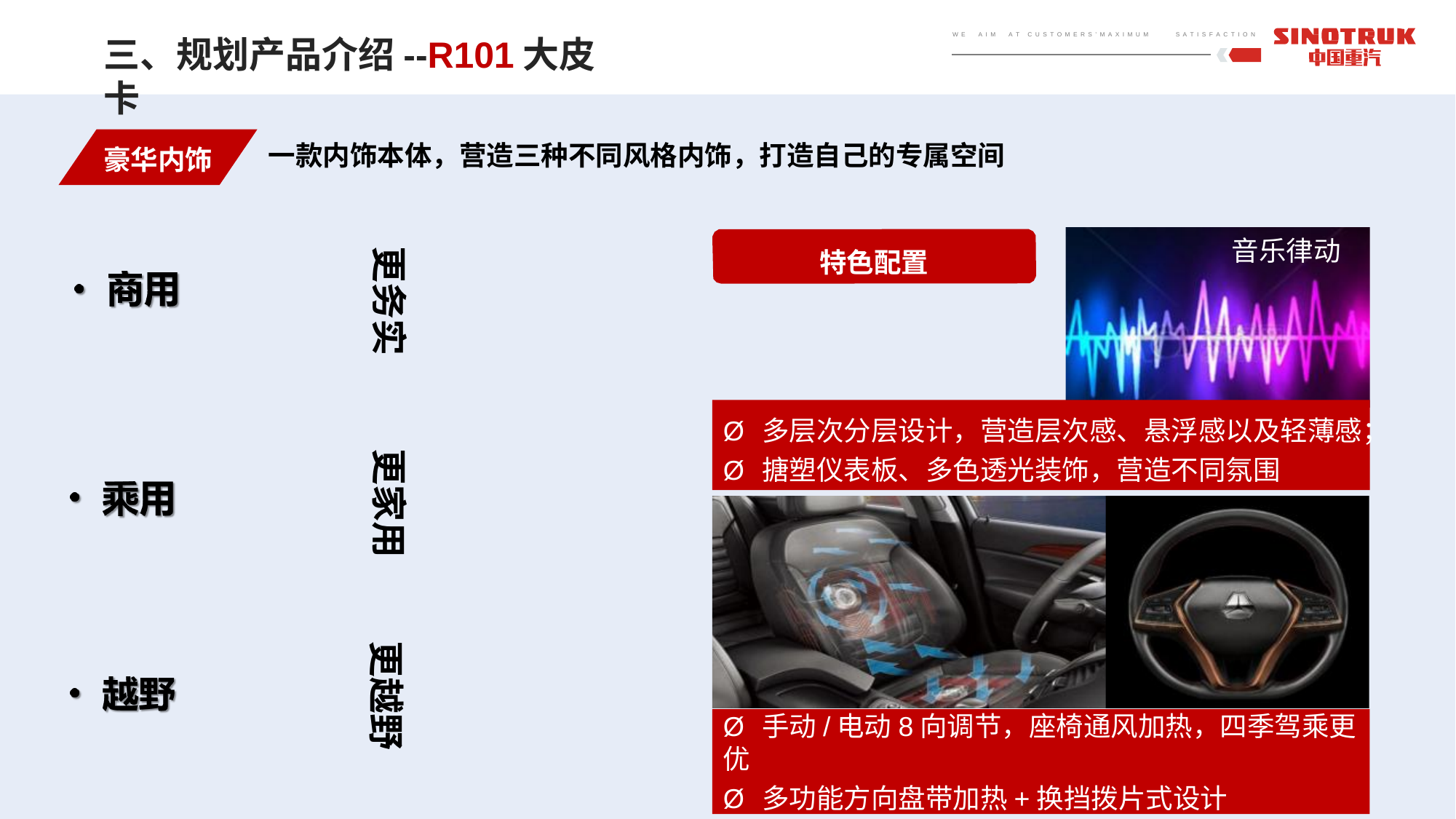

W  E        A  I  M        A  T     C  U  S  T  O  M  E  R  S  ’  M  A  X  I  M  U  M
S  A  T  I  S  F  A  C  T  I  O  N
三、规划产品介绍--R101大皮卡

一款内饰本体，营造三种不同风格内饰，打造自己的专属空间
豪华内饰

音乐律动
更务实
特色配置

Ø  多层次分层设计，营造层次感、悬浮感以及轻薄感；
Ø  搪塑仪表板、多色透光装饰，营造不同氛围
更家用

更越野

Ø  手动/电动8向调节，座椅通风加热，四季驾乘更优
Ø  多功能方向盘带加热+换挡拨片式设计